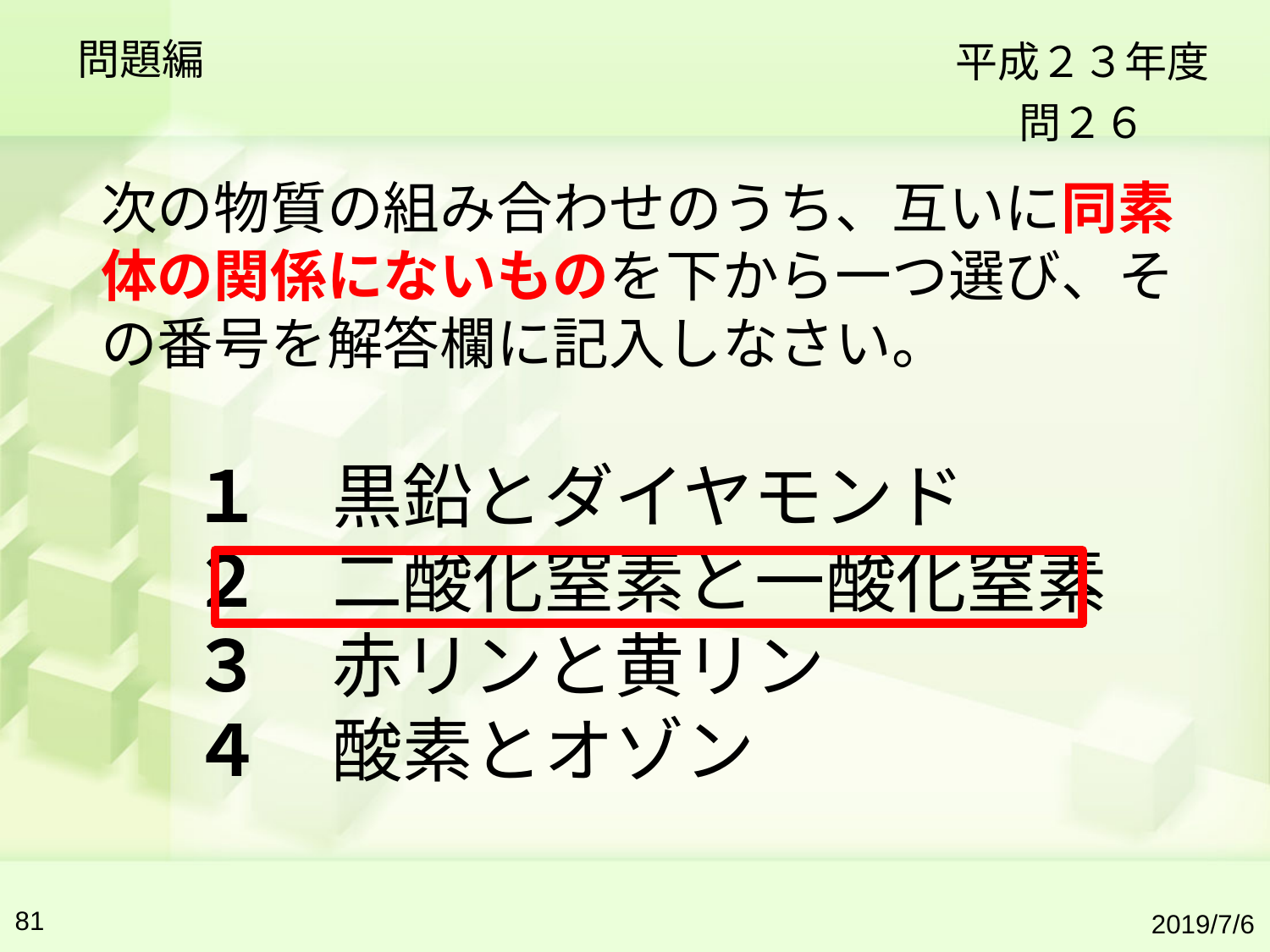

問題編
平成２３年度
問２６
次の物質の組み合わせのうち、互いに同素体の関係にないものを下から一つ選び、その番号を解答欄に記入しなさい。
１　黒鉛とダイヤモンド
２　二酸化窒素と一酸化窒素
３　赤リンと黄リン
４　酸素とオゾン

81
2019/7/6